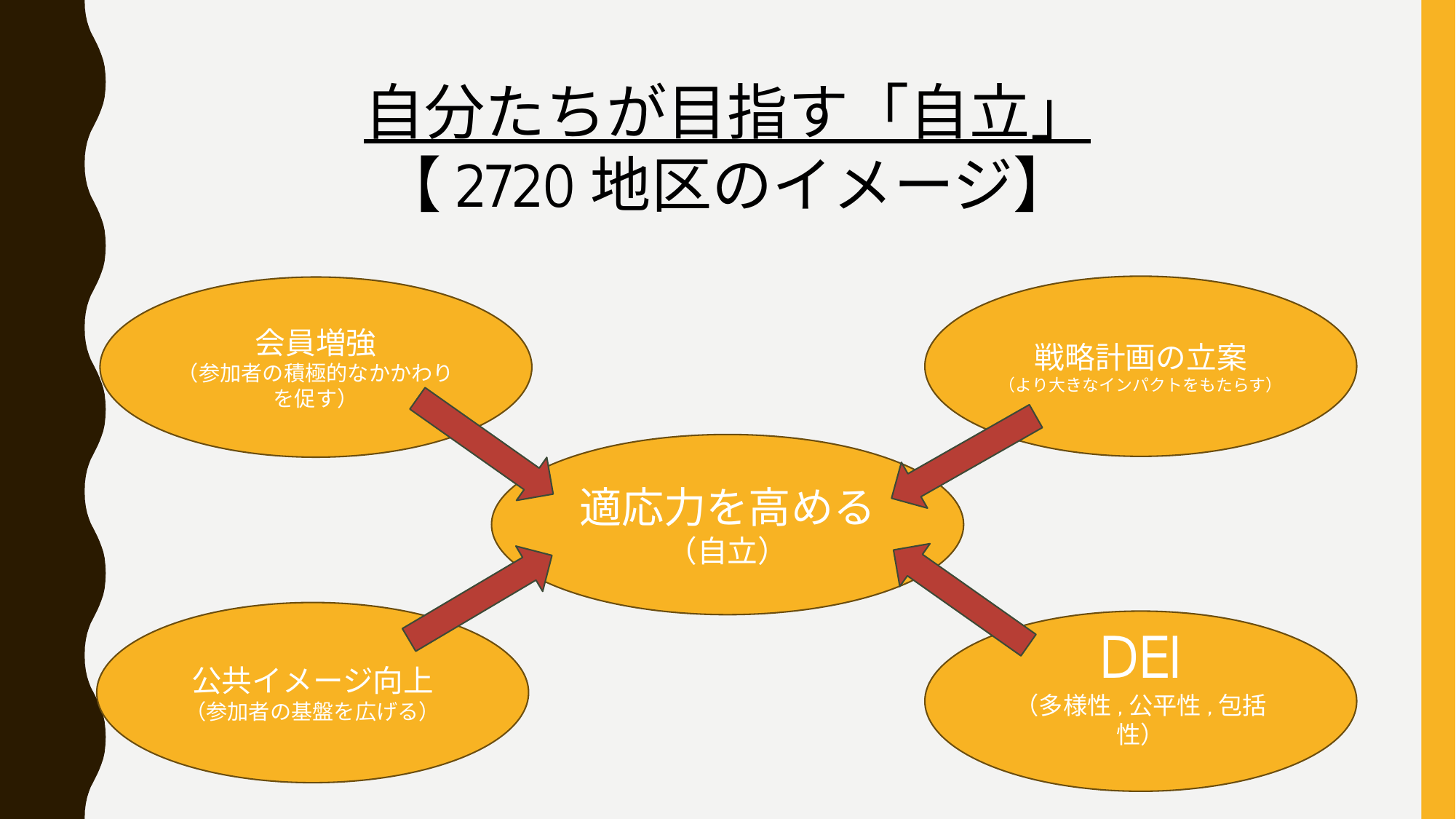

自分たちが目指す「自立」
【2720地区のイメージ】
戦略計画の立案
（より大きなインパクトをもたらす）
会員増強
（参加者の積極的なかかわりを促す）

適応力を高める
（自立）

公共イメージ向上
（参加者の基盤を広げる）

DEI
（多様性,公平性,包括性）